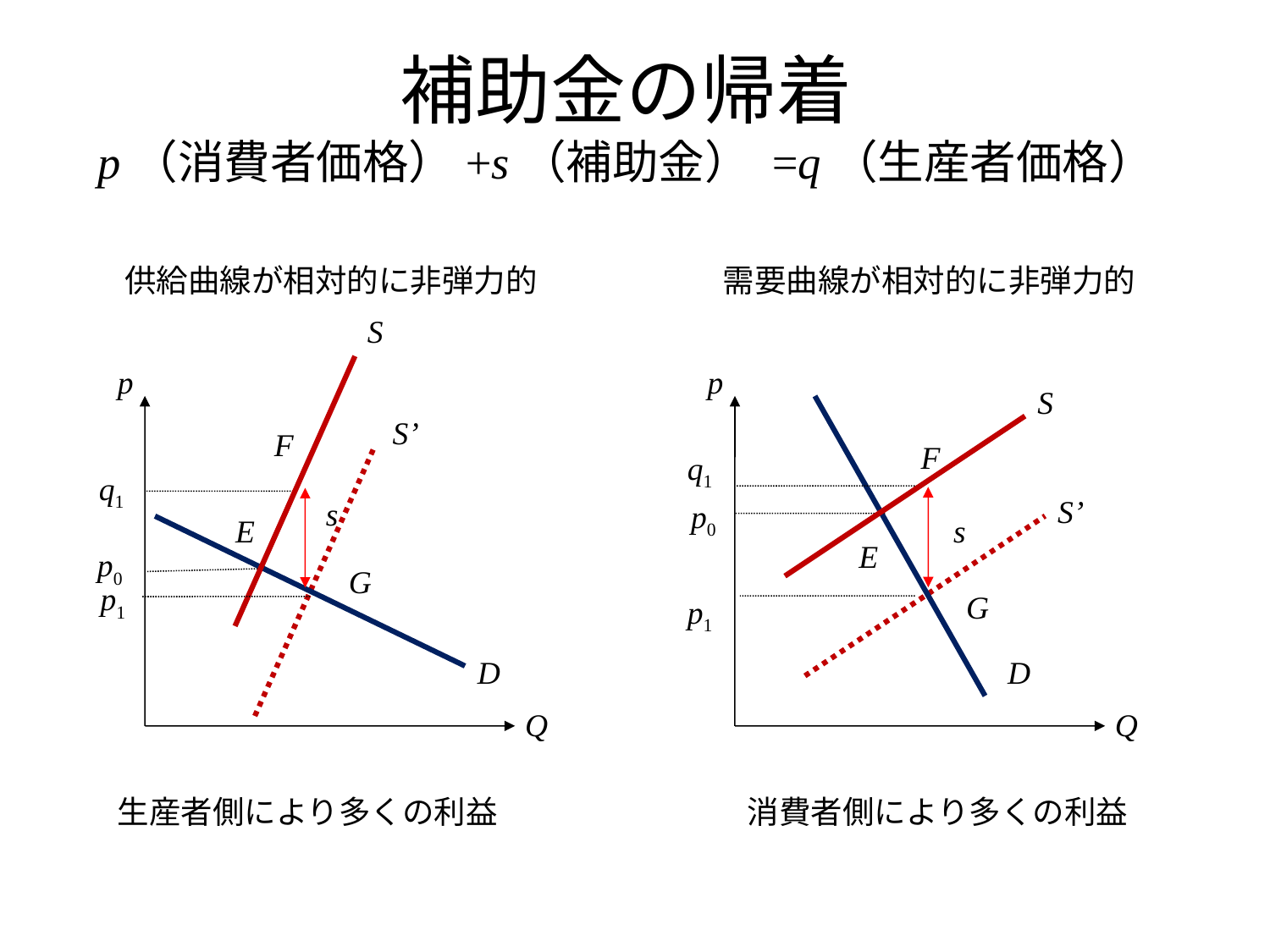

# 補助金の帰着 p（消費者価格）+s（補助金） =q（生産者価格）
供給曲線が相対的に非弾力的
需要曲線が相対的に非弾力的
S
p

p
S

S’

F
F
q1

q1

S’

s
p0

E
s

E
p0
G

p1
G
p1

D
D
Q
Q

生産者側により多くの利益
消費者側により多くの利益